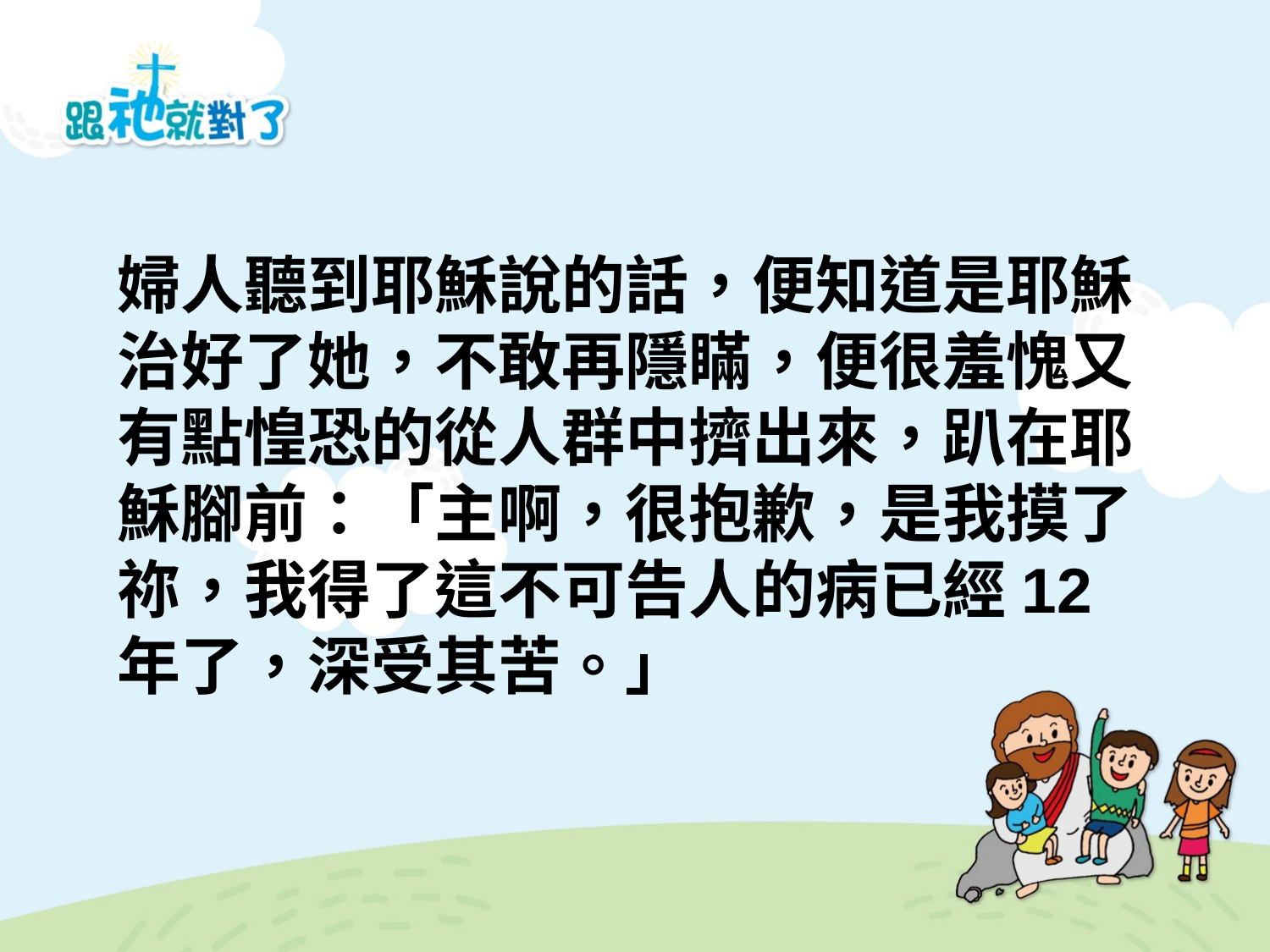

婦人聽到耶穌說的話，便知道是耶穌治好了她，不敢再隱瞞，便很羞愧又有點惶恐的從人群中擠出來，趴在耶穌腳前：「主啊，很抱歉，是我摸了祢，我得了這不可告人的病已經12年了，深受其苦。」